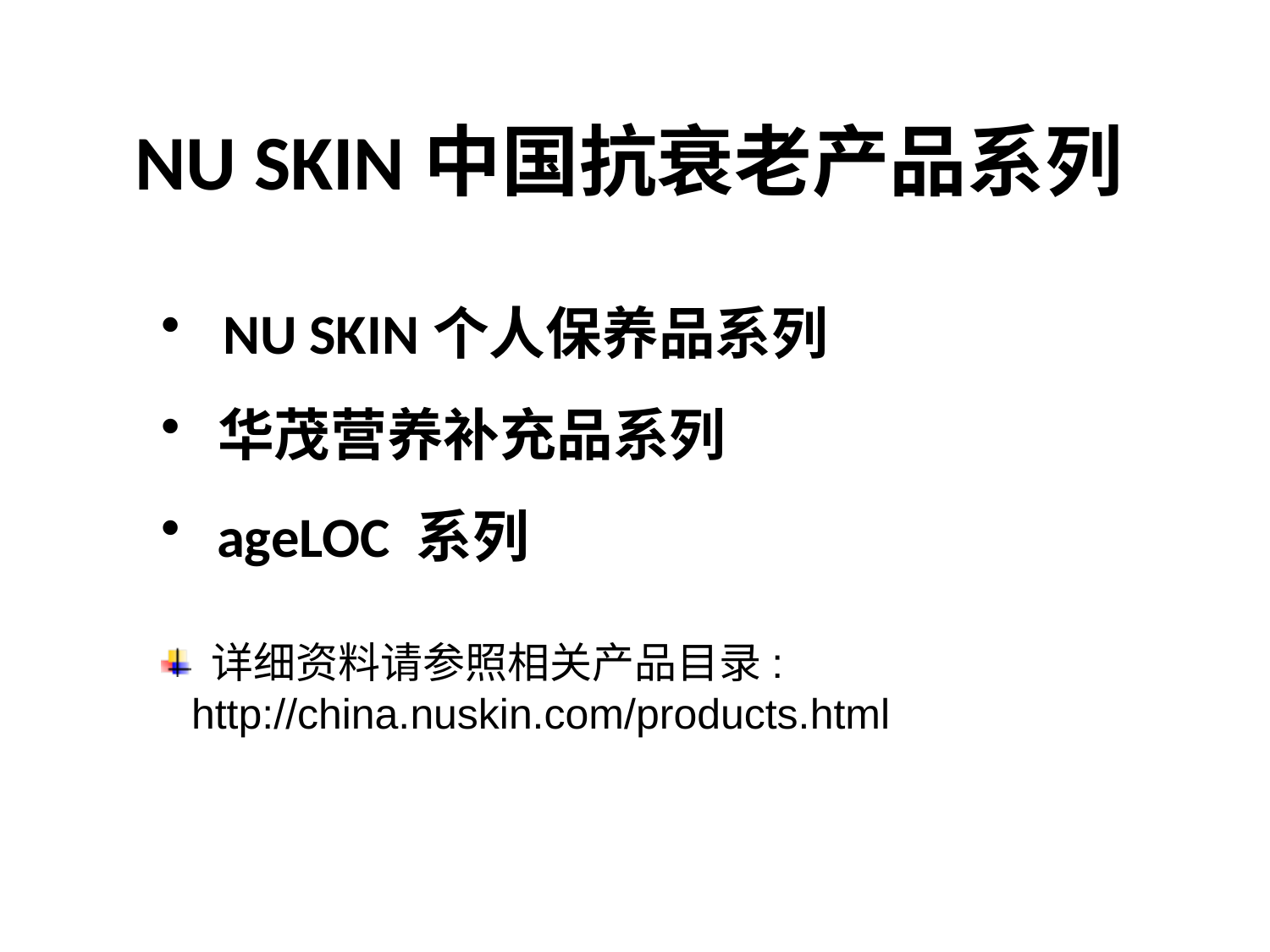

# NU SKIN中国抗衰老产品系列
  NU SKIN个人保养品系列
 华茂营养补充品系列
  ageLOC 系列

 详细资料请参照相关产品目录: http://china.nuskin.com/products.html